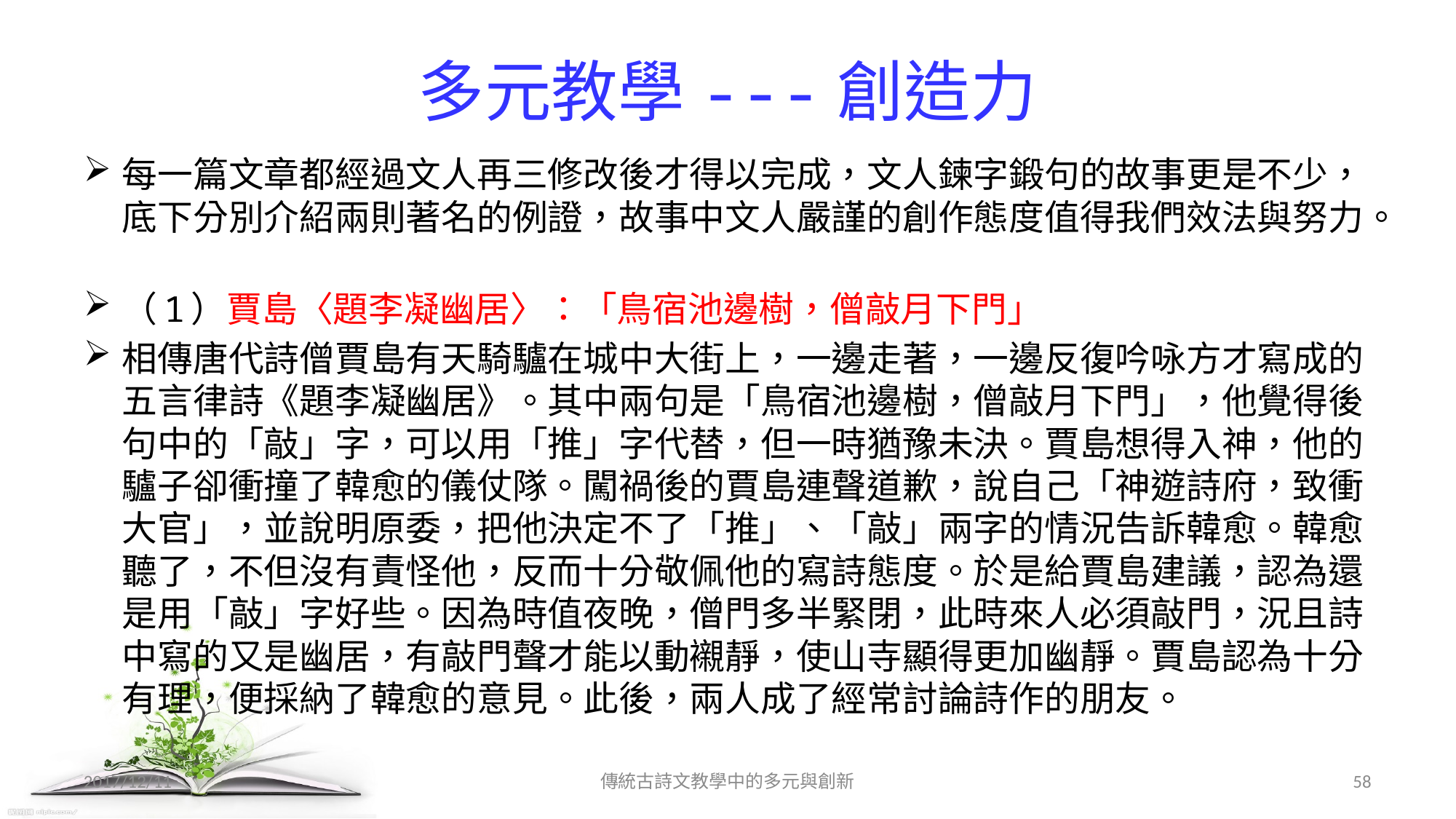

# 多元教學---創造力
每一篇文章都經過文人再三修改後才得以完成，文人鍊字鍛句的故事更是不少，底下分別介紹兩則著名的例證，故事中文人嚴謹的創作態度值得我們效法與努力。
（1）賈島〈題李凝幽居〉：「鳥宿池邊樹，僧敲月下門」
相傳唐代詩僧賈島有天騎驢在城中大街上，一邊走著，一邊反復吟咏方才寫成的五言律詩《題李凝幽居》。其中兩句是「鳥宿池邊樹，僧敲月下門」，他覺得後句中的「敲」字，可以用「推」字代替，但一時猶豫未決。賈島想得入神，他的驢子卻衝撞了韓愈的儀仗隊。闖禍後的賈島連聲道歉，說自己「神遊詩府，致衝大官」，並說明原委，把他決定不了「推」、「敲」兩字的情況告訴韓愈。韓愈聽了，不但沒有責怪他，反而十分敬佩他的寫詩態度。於是給賈島建議，認為還是用「敲」字好些。因為時值夜晚，僧門多半緊閉，此時來人必須敲門，況且詩中寫的又是幽居，有敲門聲才能以動襯靜，使山寺顯得更加幽靜。賈島認為十分有理，便採納了韓愈的意見。此後，兩人成了經常討論詩作的朋友。

2017/12/11
傳統古詩文教學中的多元與創新
58